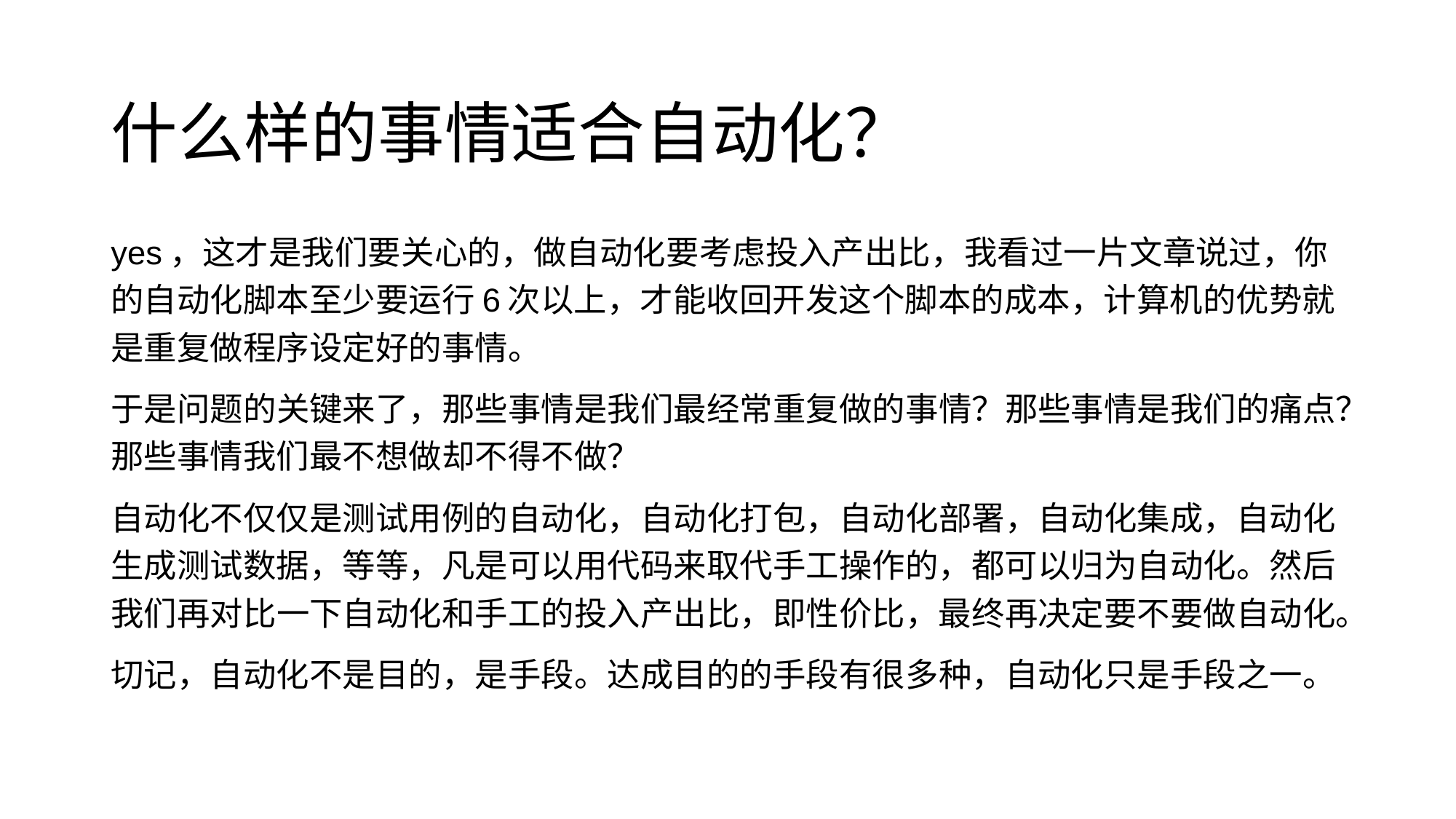

# 什么样的事情适合自动化？
yes，这才是我们要关心的，做自动化要考虑投入产出比，我看过一片文章说过，你的自动化脚本至少要运行6次以上，才能收回开发这个脚本的成本，计算机的优势就是重复做程序设定好的事情。
于是问题的关键来了，那些事情是我们最经常重复做的事情？那些事情是我们的痛点？那些事情我们最不想做却不得不做？
自动化不仅仅是测试用例的自动化，自动化打包，自动化部署，自动化集成，自动化生成测试数据，等等，凡是可以用代码来取代手工操作的，都可以归为自动化。然后我们再对比一下自动化和手工的投入产出比，即性价比，最终再决定要不要做自动化。
切记，自动化不是目的，是手段。达成目的的手段有很多种，自动化只是手段之一。